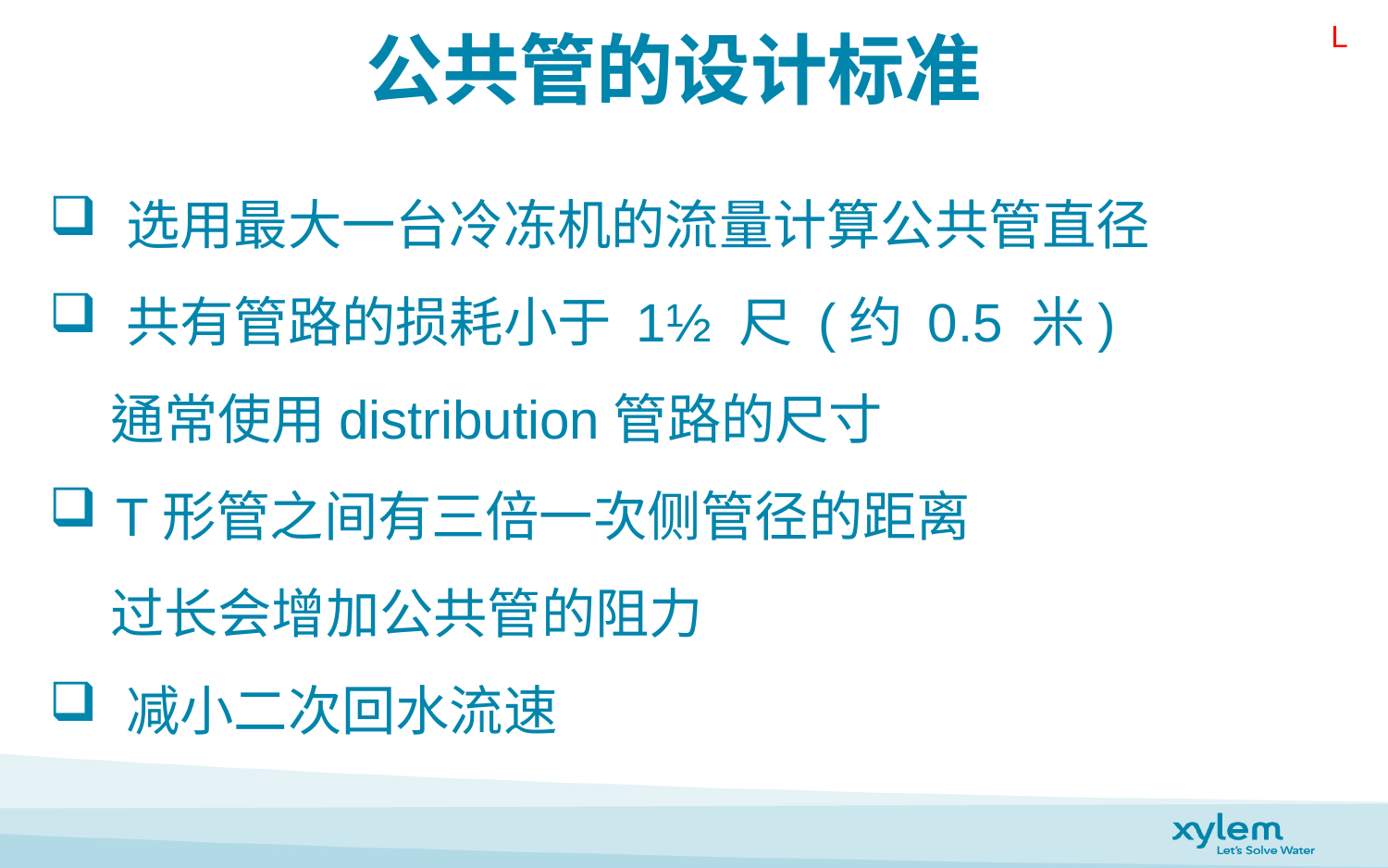

L
公共管的设计标准
 选用最大一台冷冻机的流量计算公共管直径
 共有管路的损耗小于 1½ 尺 (约 0.5 米)
    通常使用distribution管路的尺寸
 T形管之间有三倍一次侧管径的距离
    过长会增加公共管的阻力
 减小二次回水流速